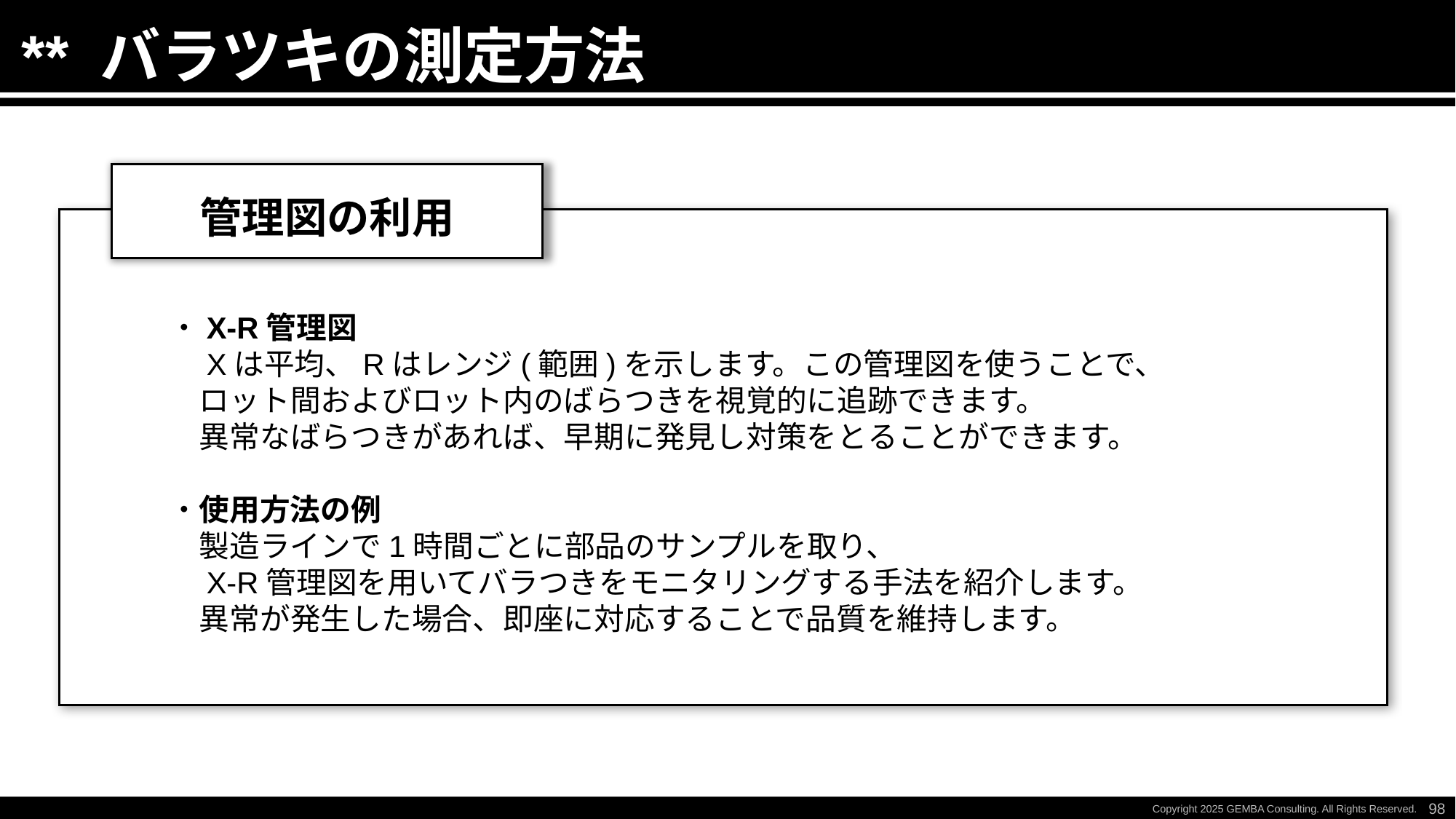

** バラツキの測定方法

管理図の利用

・X-R管理図
　Xは平均、Rはレンジ(範囲)を示します。この管理図を使うことで、
　ロット間およびロット内のばらつきを視覚的に追跡できます。
　異常なばらつきがあれば、早期に発見し対策をとることができます。

・使用方法の例
　製造ラインで1時間ごとに部品のサンプルを取り、
　X-R管理図を用いてバラつきをモニタリングする手法を紹介します。
　異常が発生した場合、即座に対応することで品質を維持します。
98